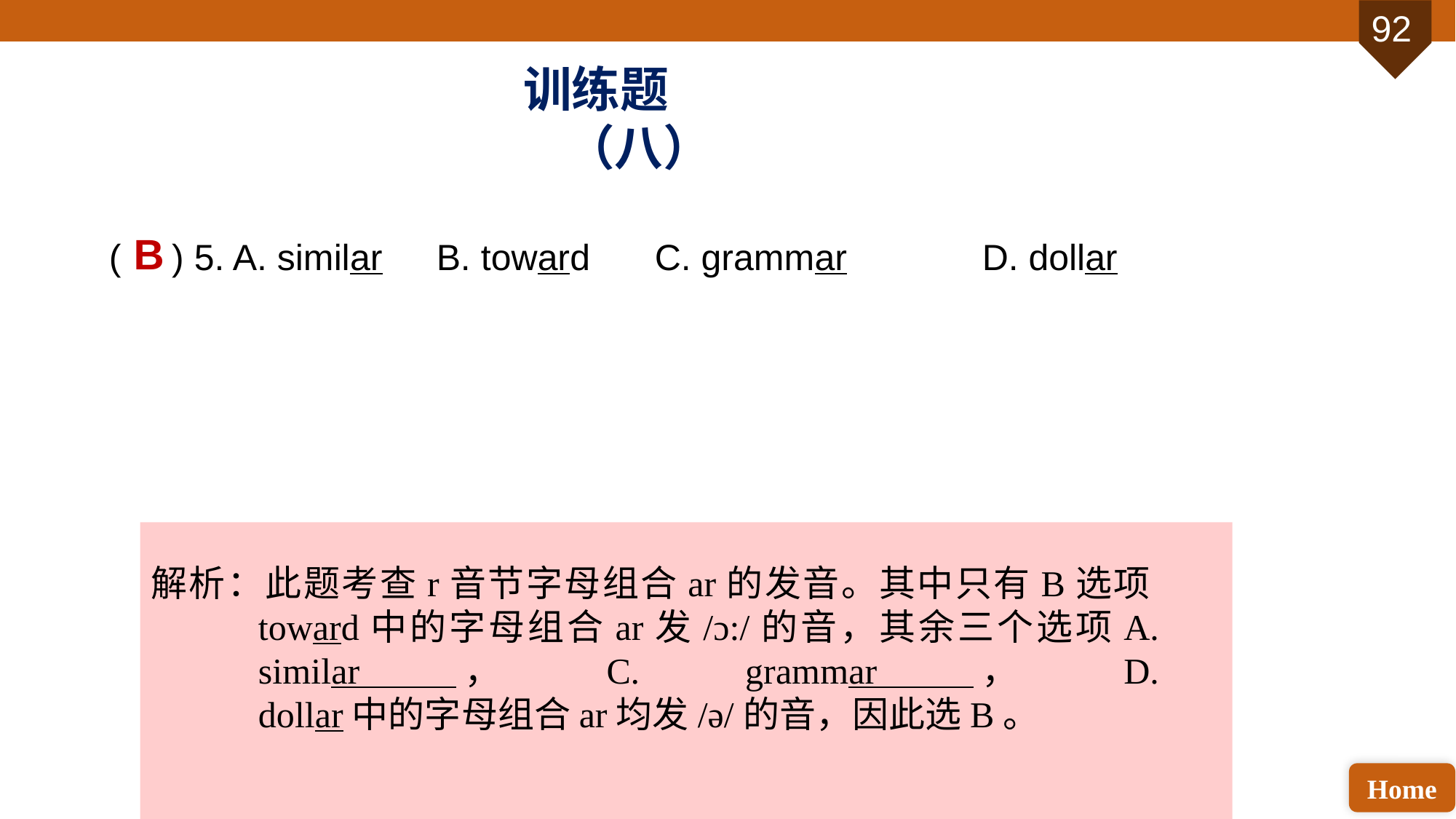

训练题（八）
(     ) 5. A. similar 	B. toward 	C. grammar 		D. dollar
B

解析：此题考查r音节字母组合ar的发音。其中只有B选项toward中的字母组合ar发/ɔ:/的音，其余三个选项A. similar，C. grammar，D. dollar中的字母组合ar均发/ə/的音，因此选B。